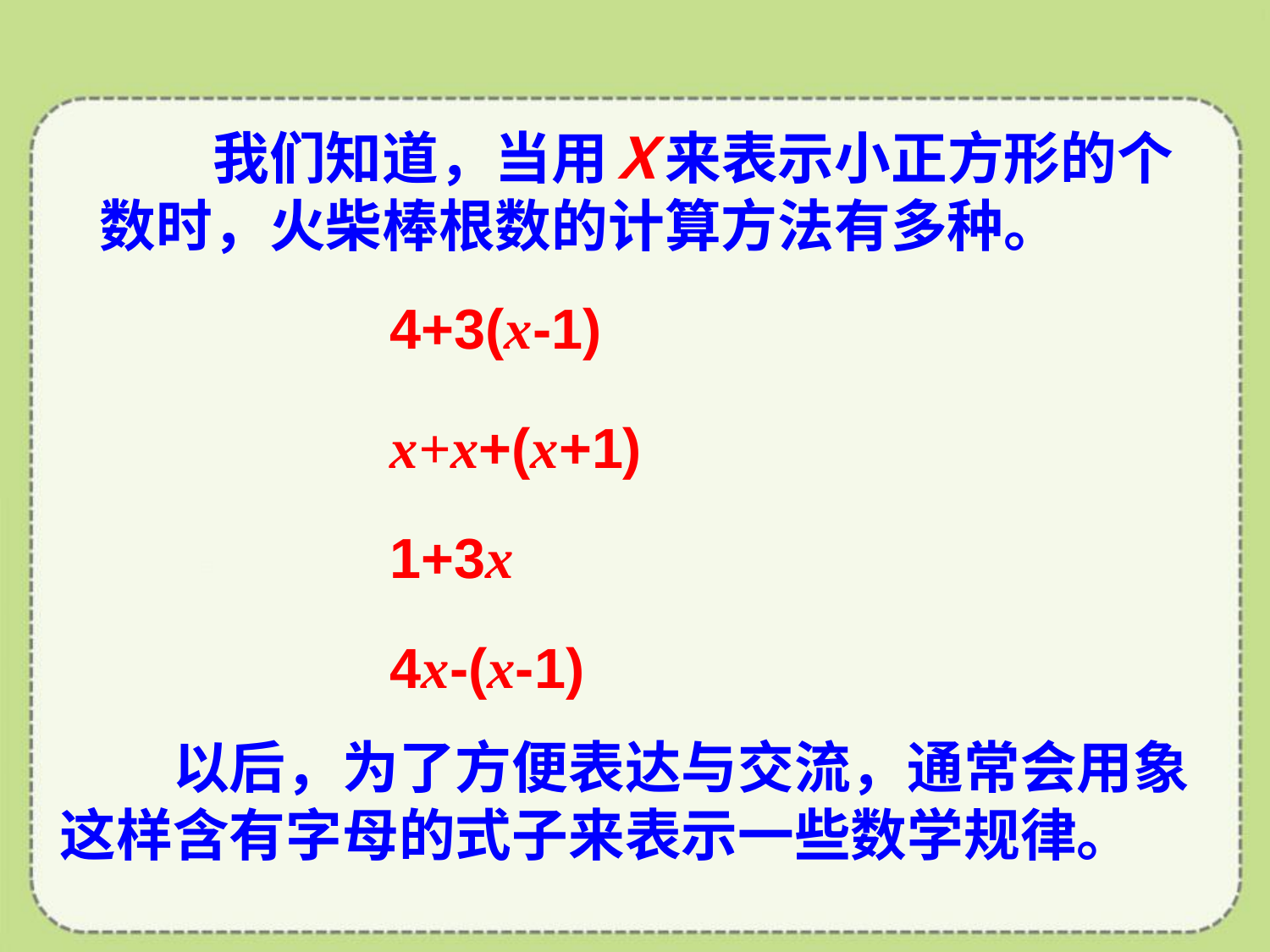

我们知道，当用Ｘ来表示小正方形的个数时，火柴棒根数的计算方法有多种。
4+3(x-1)
x+x+(x+1)
1+3x
4x-(x-1)
　　以后，为了方便表达与交流，通常会用象这样含有字母的式子来表示一些数学规律。